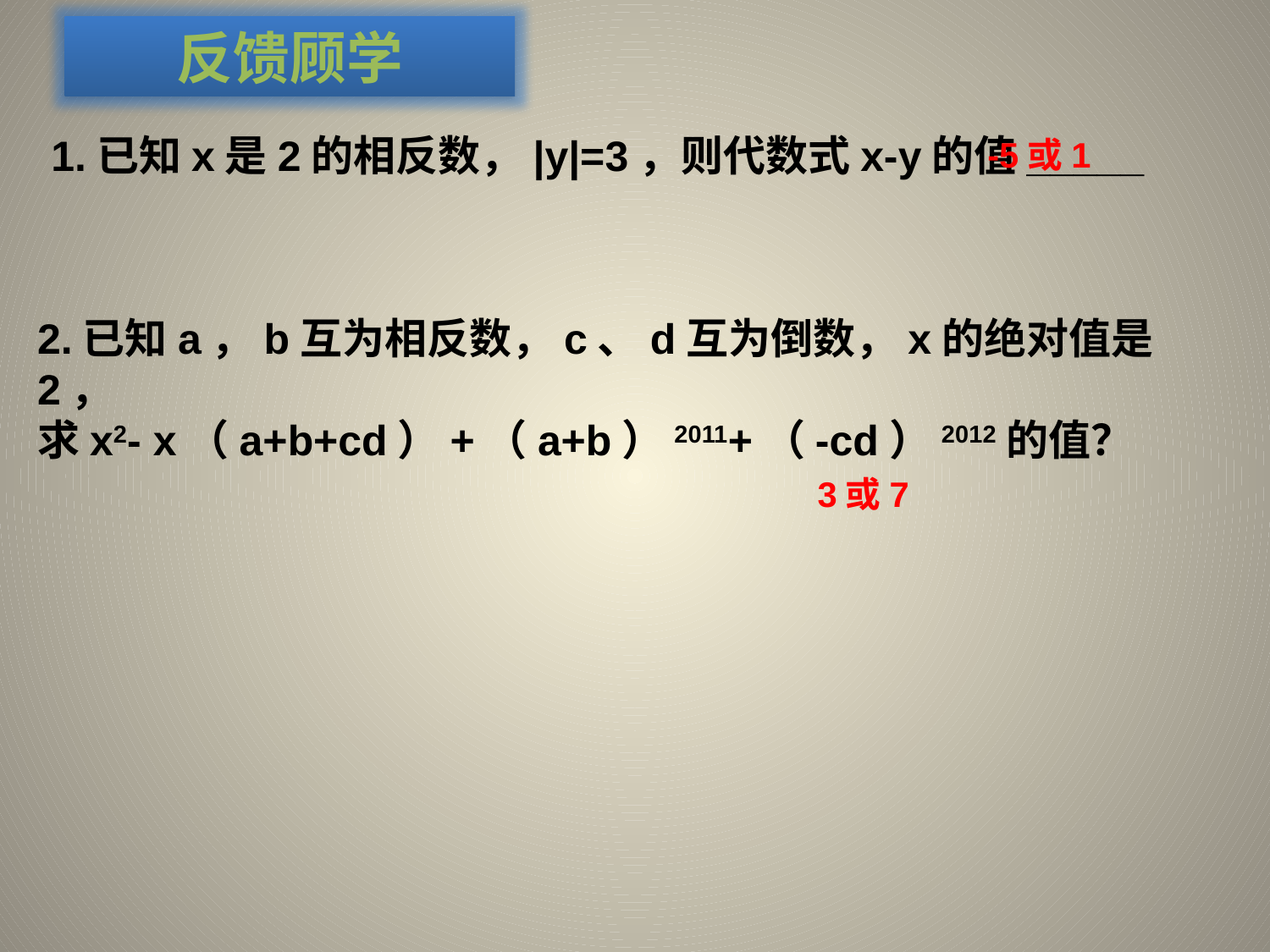

反馈顾学
 1.已知x是2的相反数，|y|=3，则代数式x-y的值_____
-5或1
2.已知a，b互为相反数，c、d互为倒数，x的绝对值是2，
求x2- x（a+b+cd）+（a+b）2011+（-cd）2012的值？

3或7